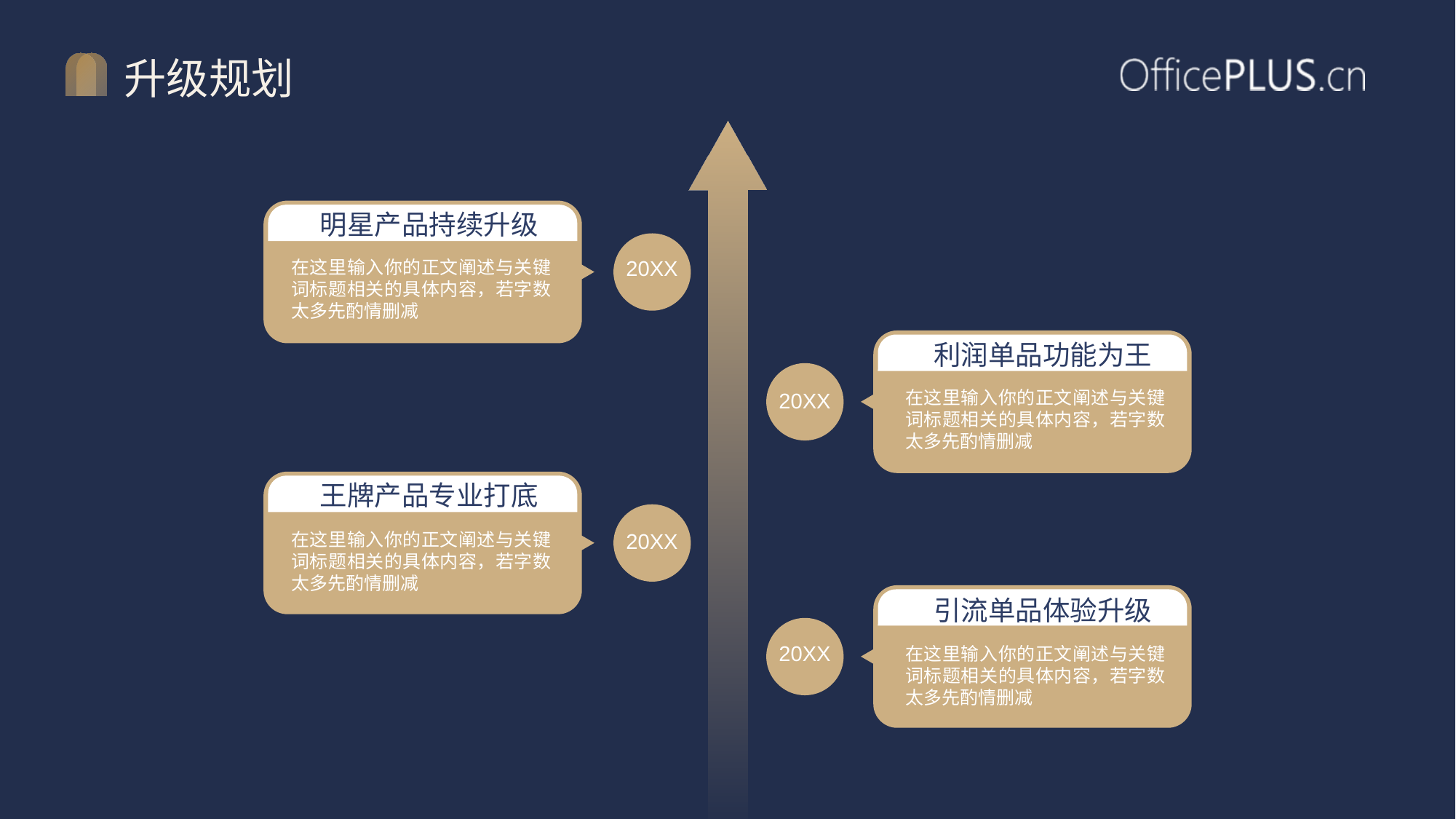

# 升级规划

明星产品持续升级
20XX
在这里输入你的正文阐述与关键词标题相关的具体内容，若字数太多先酌情删减

利润单品功能为王
在这里输入你的正文阐述与关键词标题相关的具体内容，若字数太多先酌情删减
20XX

王牌产品专业打底
20XX
在这里输入你的正文阐述与关键词标题相关的具体内容，若字数太多先酌情删减

引流单品体验升级
20XX
在这里输入你的正文阐述与关键词标题相关的具体内容，若字数太多先酌情删减